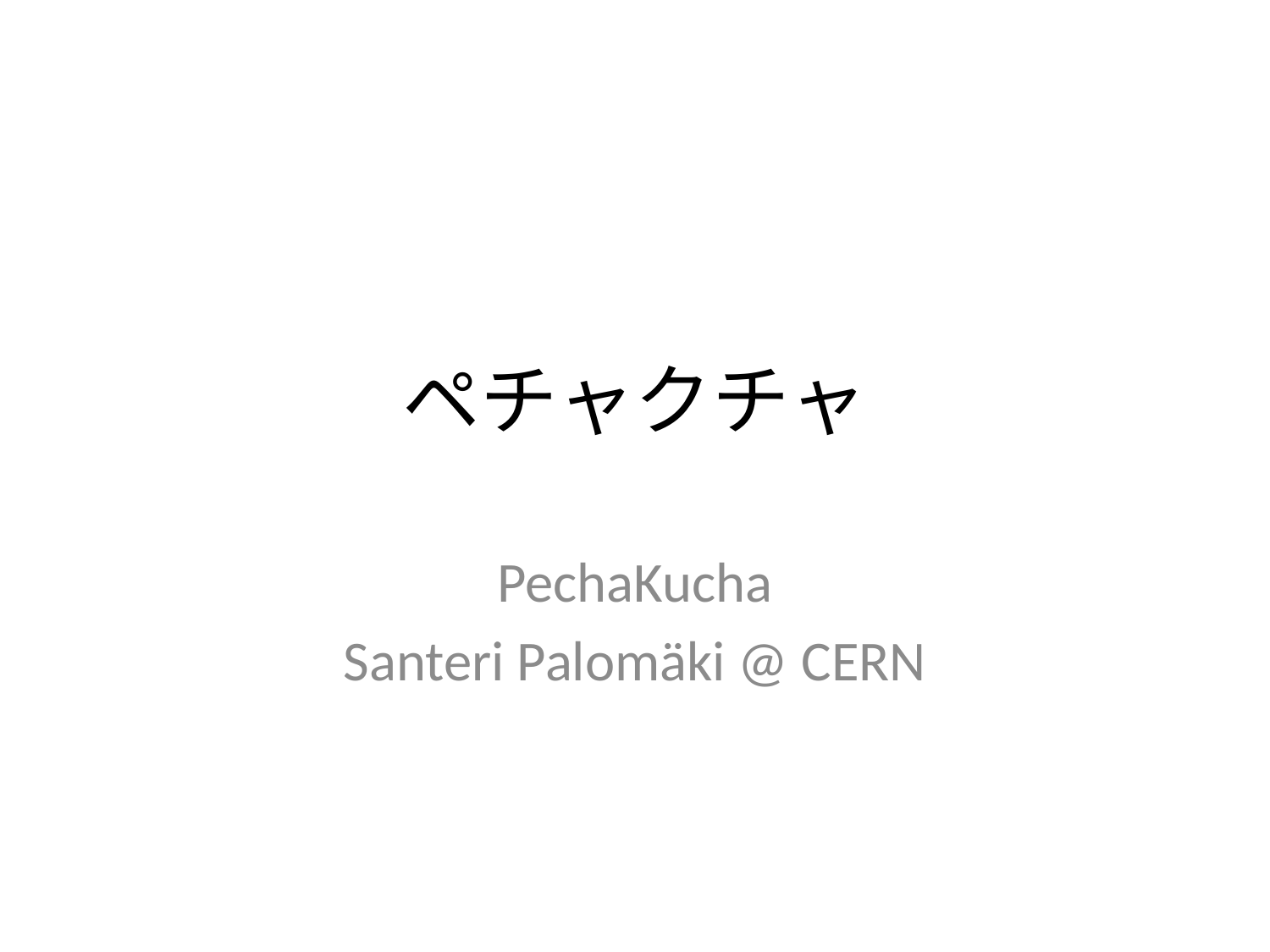

# ペチャクチャ
PechaKucha
Santeri Palomäki @ CERN